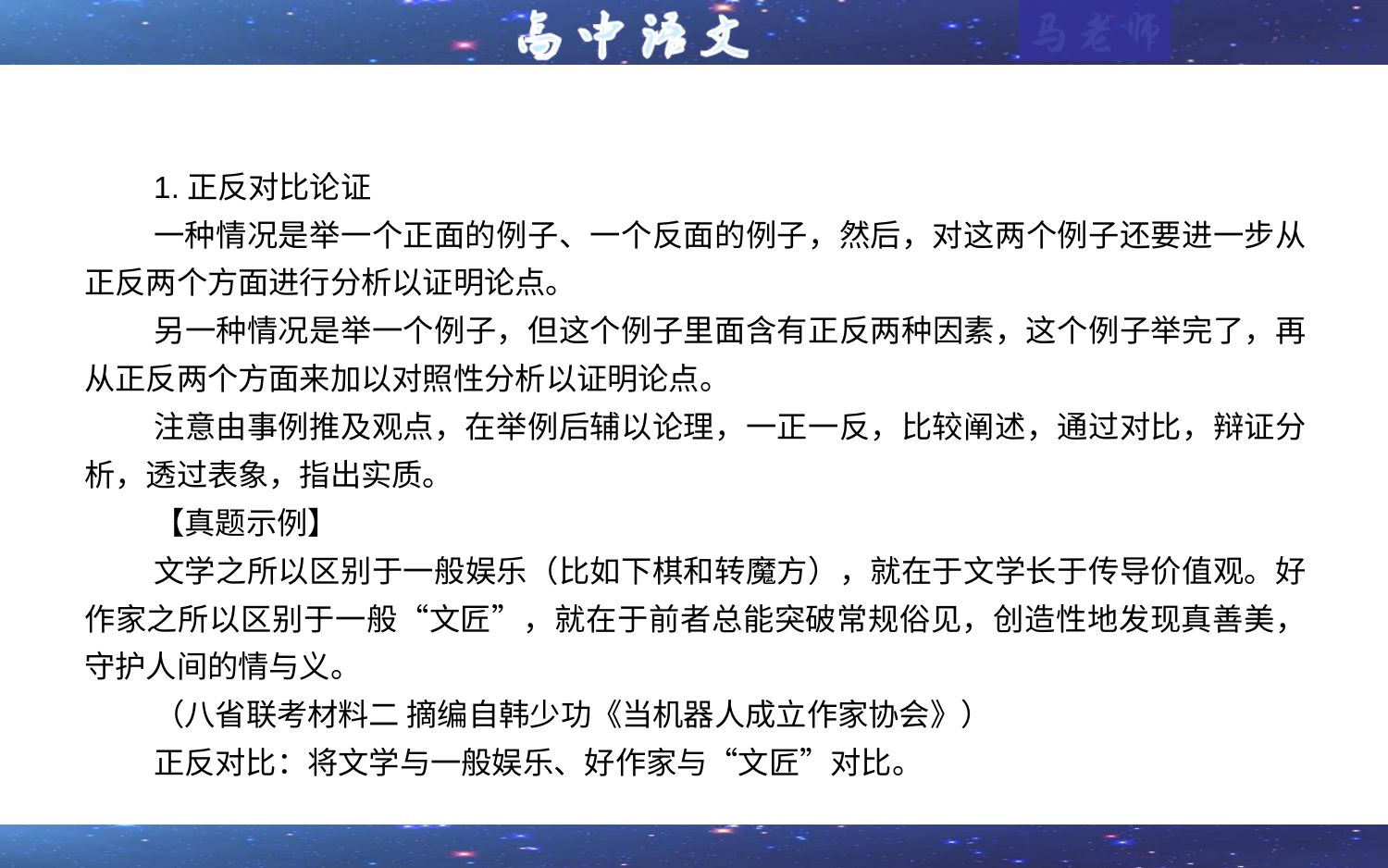

1.正反对比论证
一种情况是举一个正面的例子、一个反面的例子，然后，对这两个例子还要进一步从正反两个方面进行分析以证明论点。
另一种情况是举一个例子，但这个例子里面含有正反两种因素，这个例子举完了，再从正反两个方面来加以对照性分析以证明论点。
注意由事例推及观点，在举例后辅以论理，一正一反，比较阐述，通过对比，辩证分析，透过表象，指出实质。
【真题示例】
文学之所以区别于一般娱乐（比如下棋和转魔方），就在于文学长于传导价值观。好作家之所以区别于一般“文匠”，就在于前者总能突破常规俗见，创造性地发现真善美，守护人间的情与义。
（八省联考材料二 摘编自韩少功《当机器人成立作家协会》）
正反对比：将文学与一般娱乐、好作家与“文匠”对比。